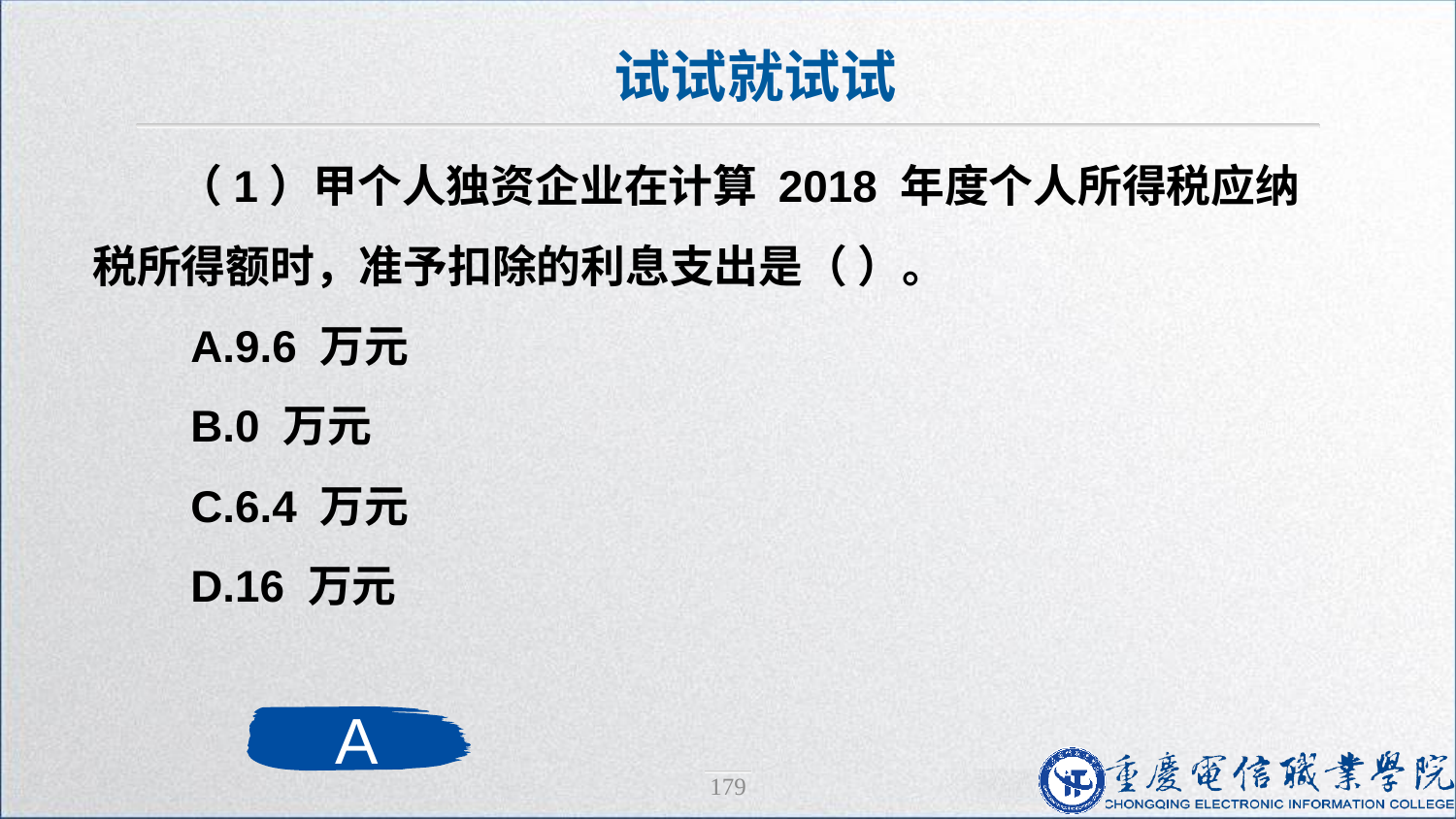

试试就试试
（1）甲个人独资企业在计算 2018 年度个人所得税应纳税所得额时，准予扣除的利息支出是（ ）。
 A.9.6 万元
 B.0 万元
 C.6.4 万元
 D.16 万元

A
179